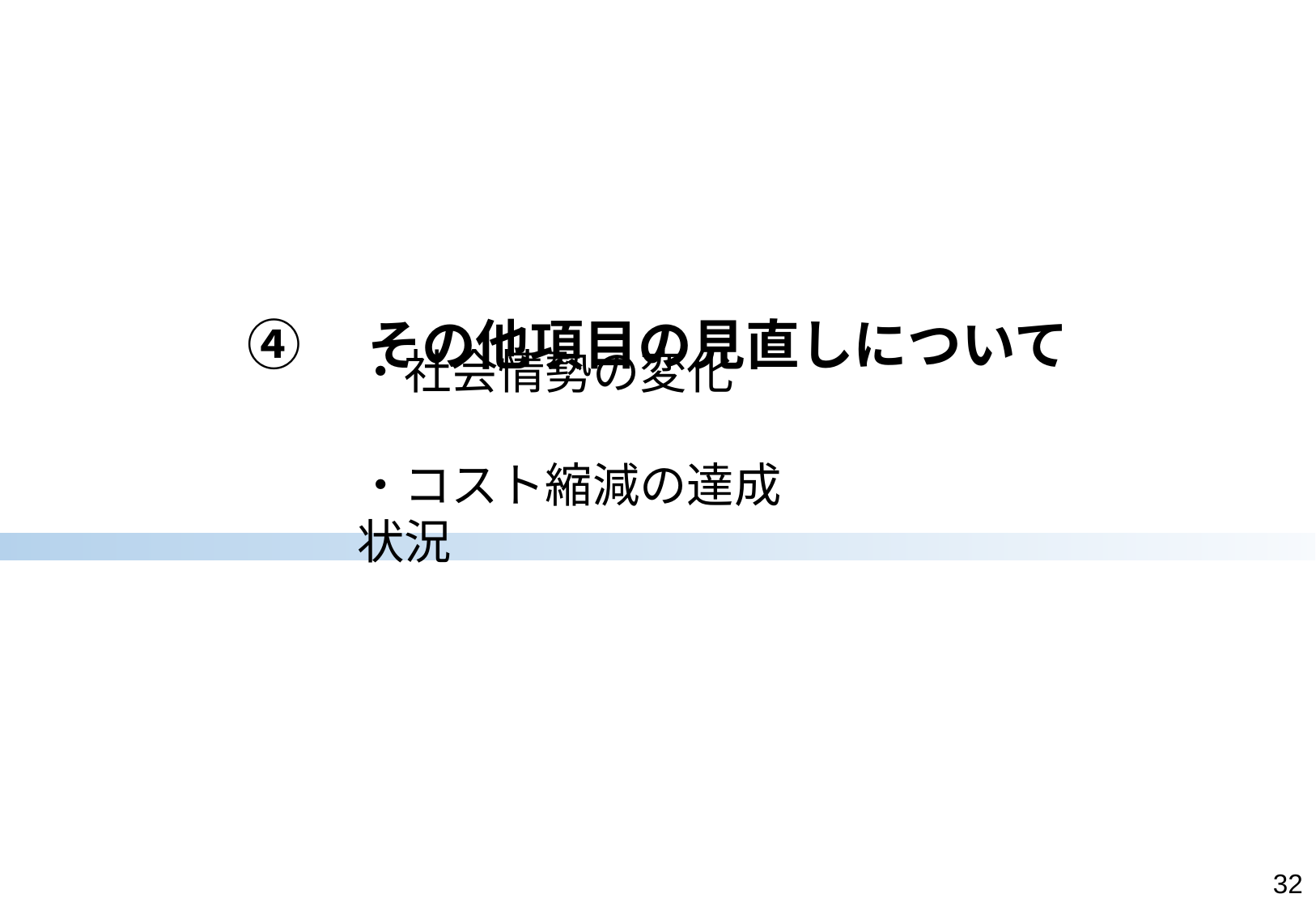

# ④　その他項目の見直しについて
・社会情勢の変化　　　
・コスト縮減の達成状況
32